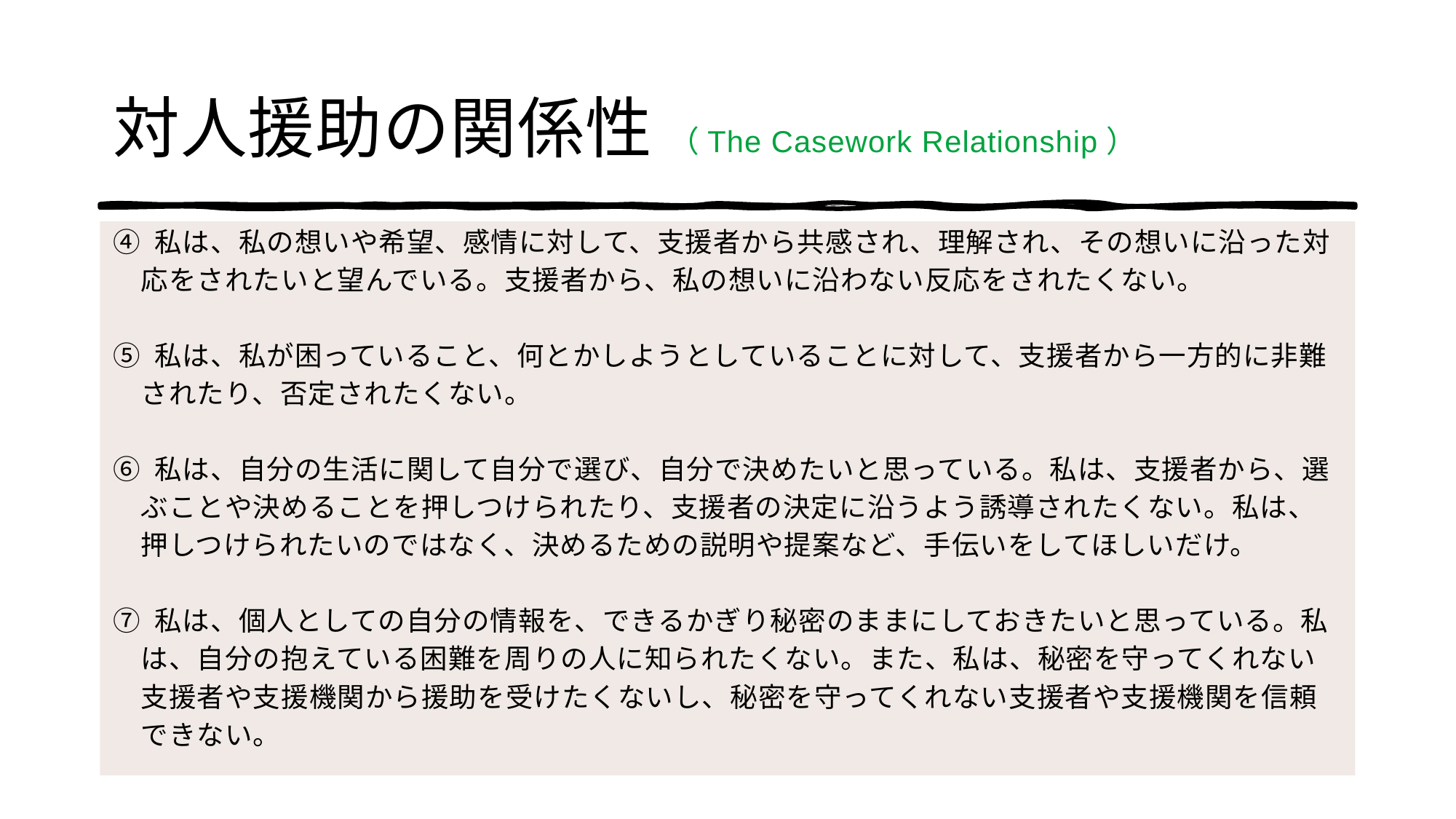

# 対人援助の関係性 （The Casework Relationship）
④ 私は、私の想いや希望、感情に対して、支援者から共感され、理解され、その想いに沿った対
　応をされたいと望んでいる。支援者から、私の想いに沿わない反応をされたくない。

⑤ 私は、私が困っていること、何とかしようとしていることに対して、支援者から一方的に非難
　されたり、否定されたくない。

⑥ 私は、自分の生活に関して自分で選び、自分で決めたいと思っている。私は、支援者から、選
　ぶことや決めることを押しつけられたり、支援者の決定に沿うよう誘導されたくない。私は、
　押しつけられたいのではなく、決めるための説明や提案など、手伝いをしてほしいだけ。

⑦ 私は、個人としての自分の情報を、できるかぎり秘密のままにしておきたいと思っている。私
　は、自分の抱えている困難を周りの人に知られたくない。また、私は、秘密を守ってくれない
　支援者や支援機関から援助を受けたくないし、秘密を守ってくれない支援者や支援機関を信頼
　できない。